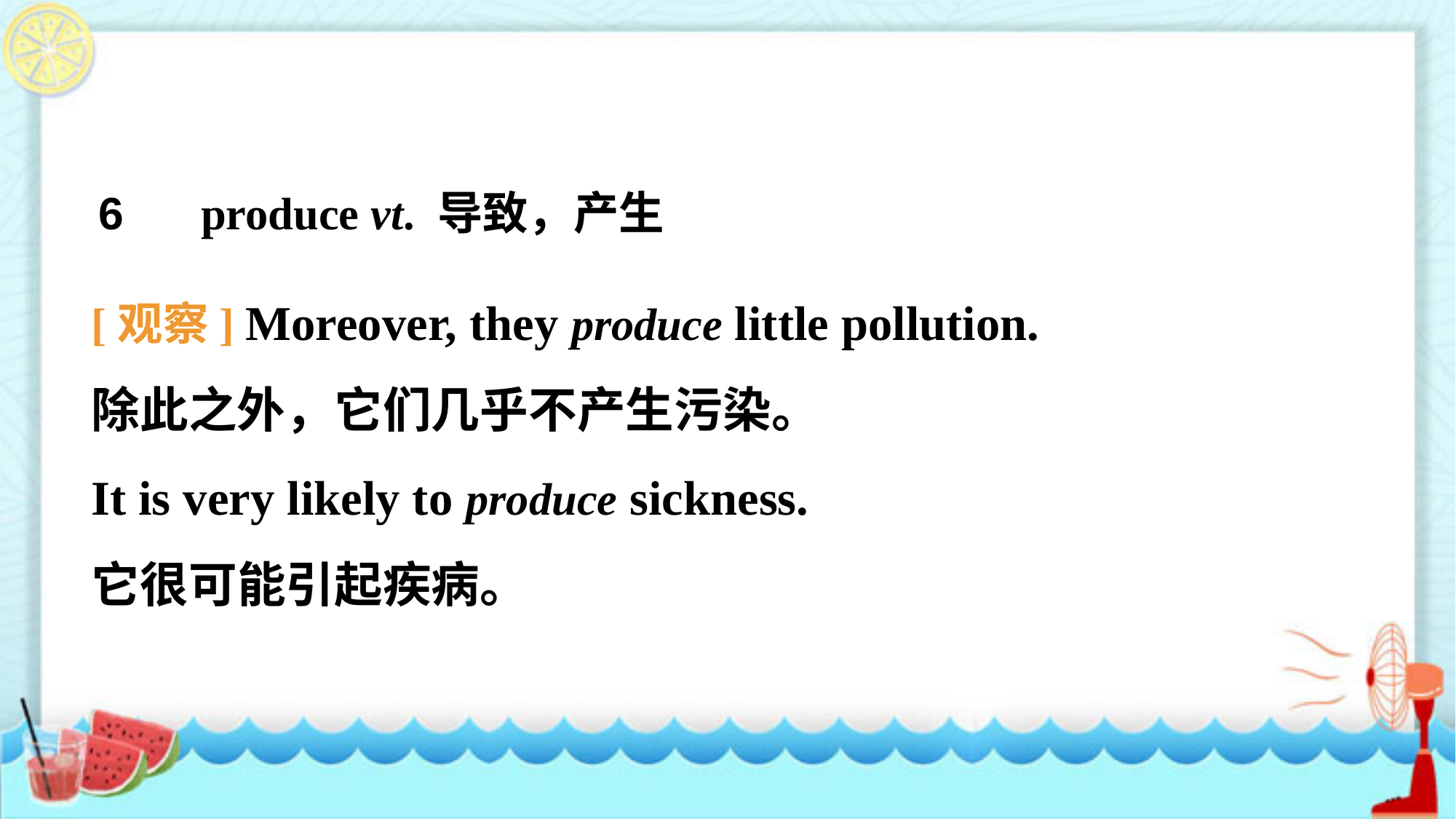

6　 produce vt. 导致，产生
[观察] Moreover, they produce little pollution.
除此之外，它们几乎不产生污染。
It is very likely to produce sickness.
它很可能引起疾病。